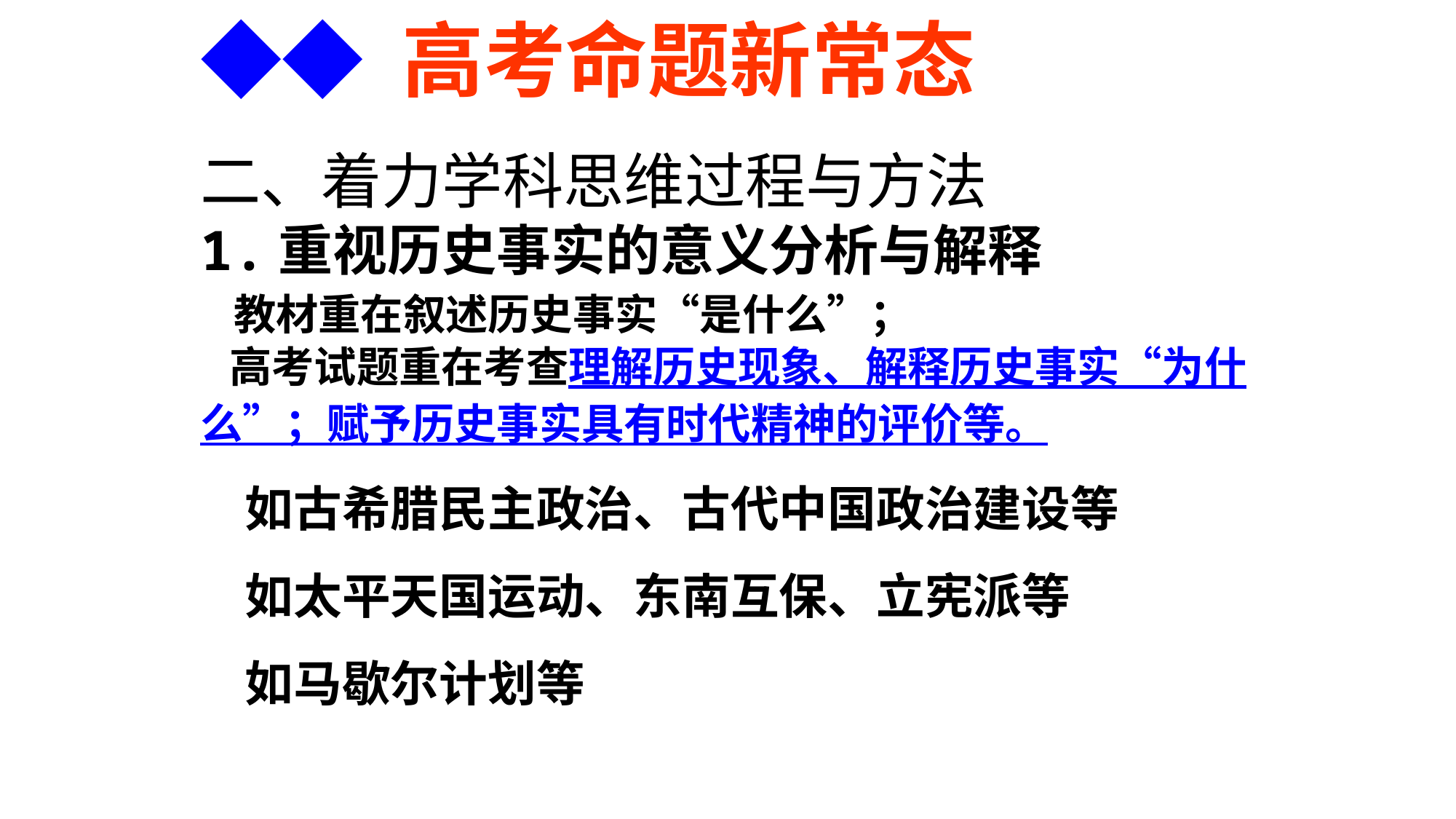

◆◆ 高考命题新常态
二、着力学科思维过程与方法
1.重视历史事实的意义分析与解释
  教材重在叙述历史事实“是什么”；
  高考试题重在考查理解历史现象、解释历史事实“为什么”；赋予历史事实具有时代精神的评价等。
   如古希腊民主政治、古代中国政治建设等
   如太平天国运动、东南互保、立宪派等
   如马歇尔计划等